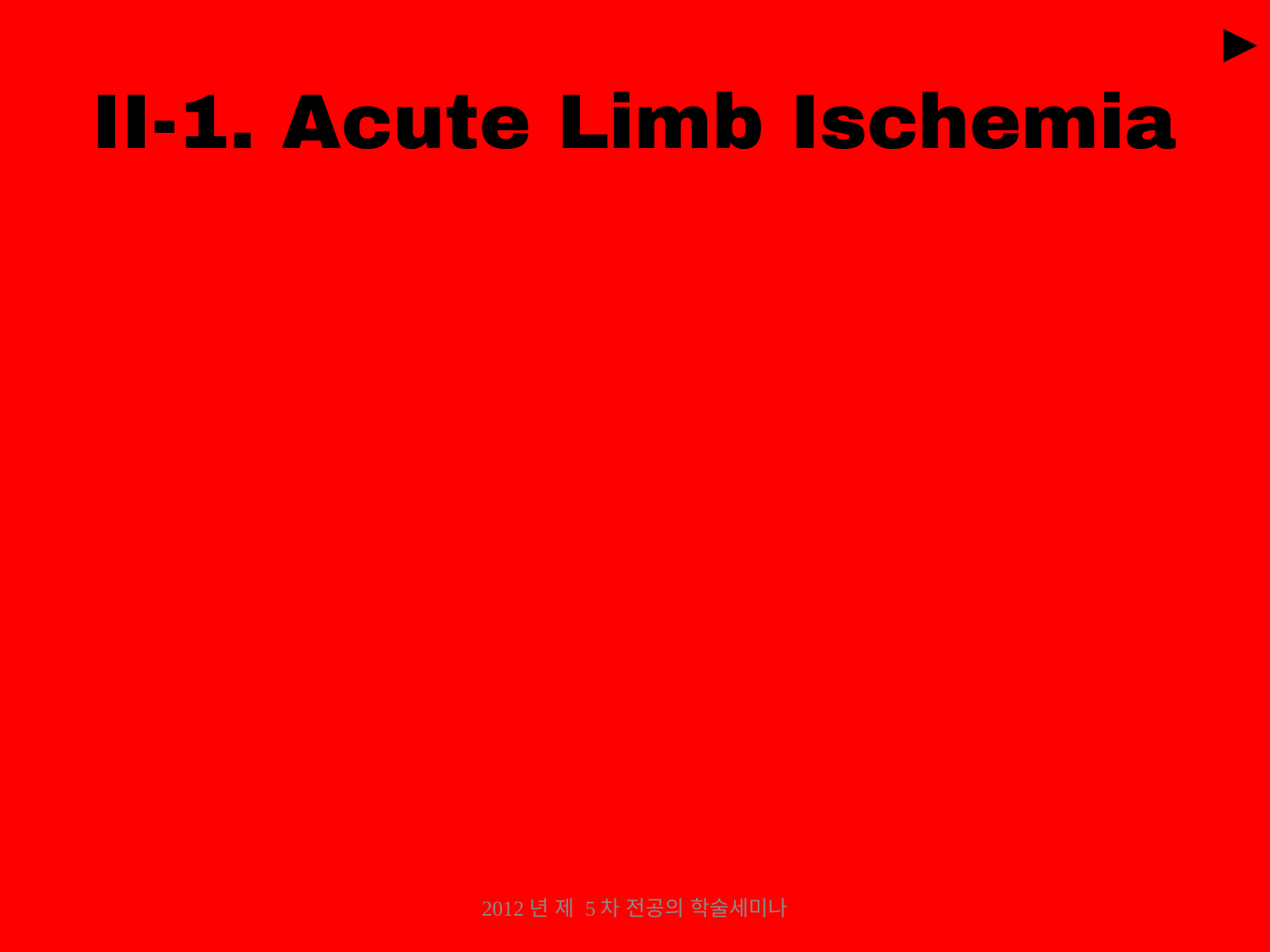

►
# II-1. Acute Limb Ischemia

2012년 제 5차 전공의 학술세미나